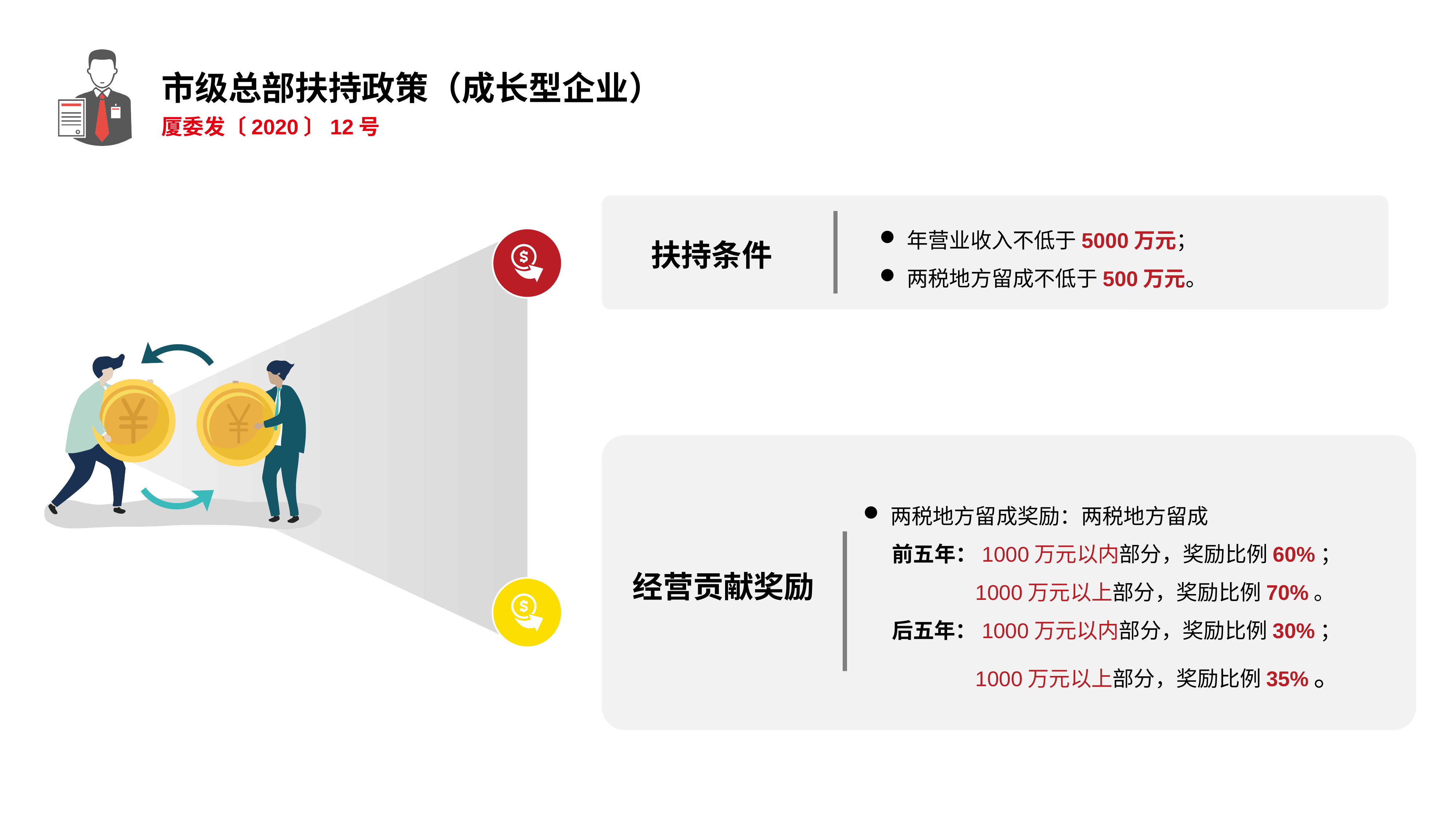

市级总部扶持政策（成长型企业）
厦委发〔2020〕12号

年营业收入不低于5000万元；
两税地方留成不低于500万元。

扶持条件

两税地方留成奖励：两税地方留成
     前五年：1000万元以内部分，奖励比例60%；
                   1000万元以上部分，奖励比例70%。
     后五年：1000万元以内部分，奖励比例30%；
                   1000万元以上部分，奖励比例35%。

经营贡献奖励